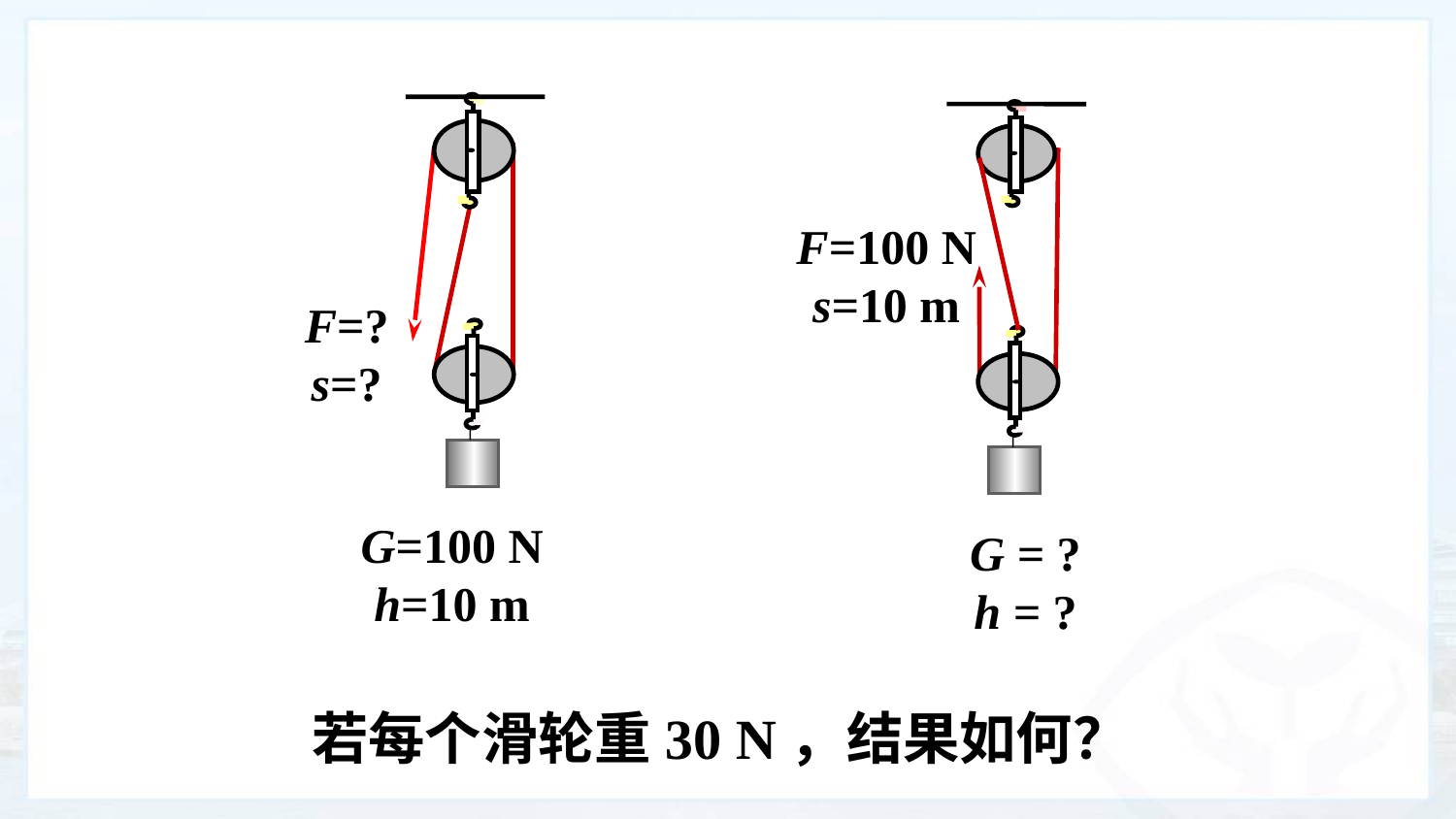

F=?
s=?

G=100 N
h=10 m

F=100 N
s=10 m
G = ?
h = ?
若每个滑轮重30 N，结果如何？